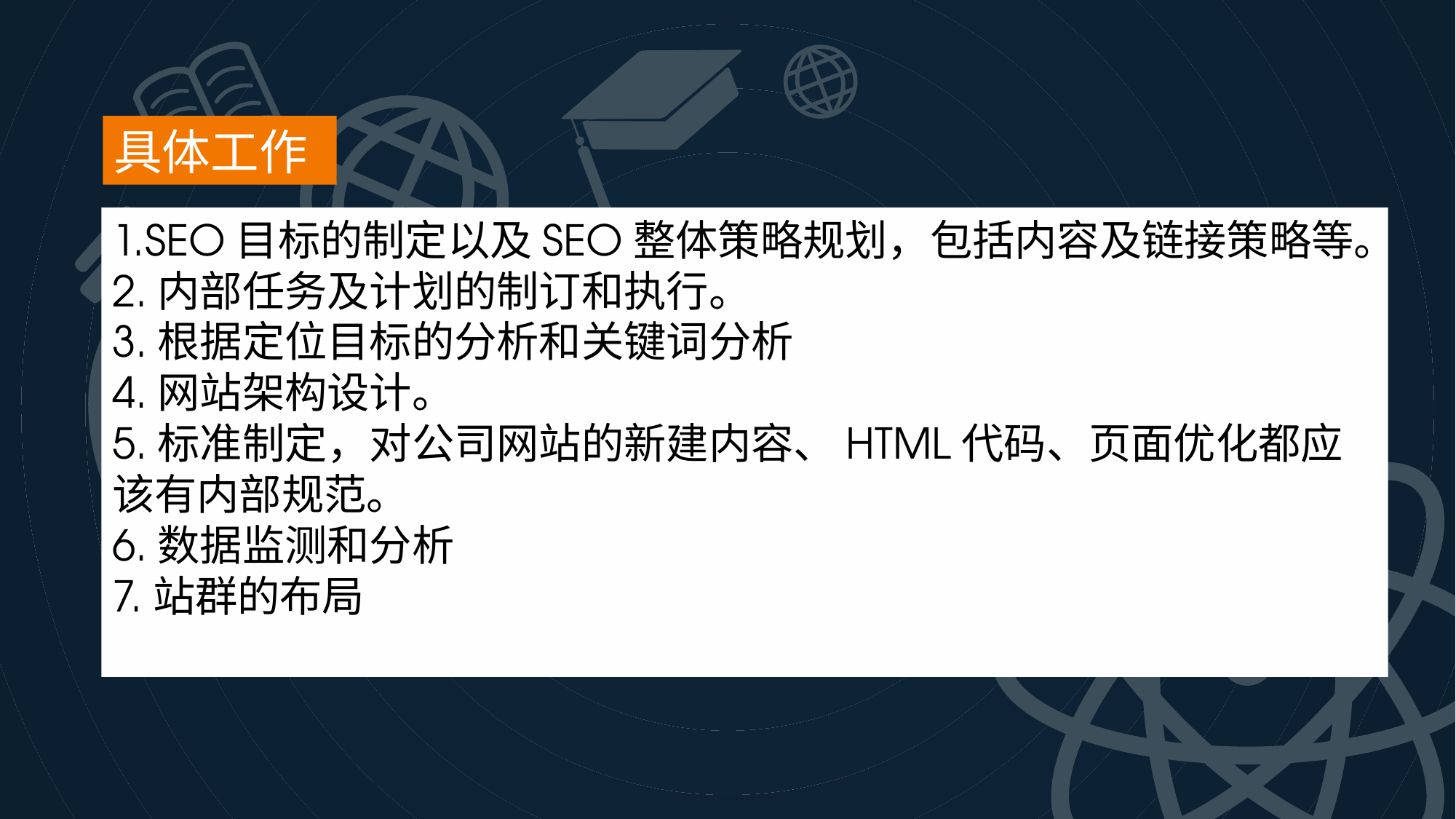

具体工作
1.SEO目标的制定以及SEO整体策略规划，包括内容及链接策略等。
2.内部任务及计划的制订和执行。
3.根据定位目标的分析和关键词分析
4.网站架构设计。
5.标准制定，对公司网站的新建内容、HTML代码、页面优化都应该有内部规范。
6.数据监测和分析
7.站群的布局